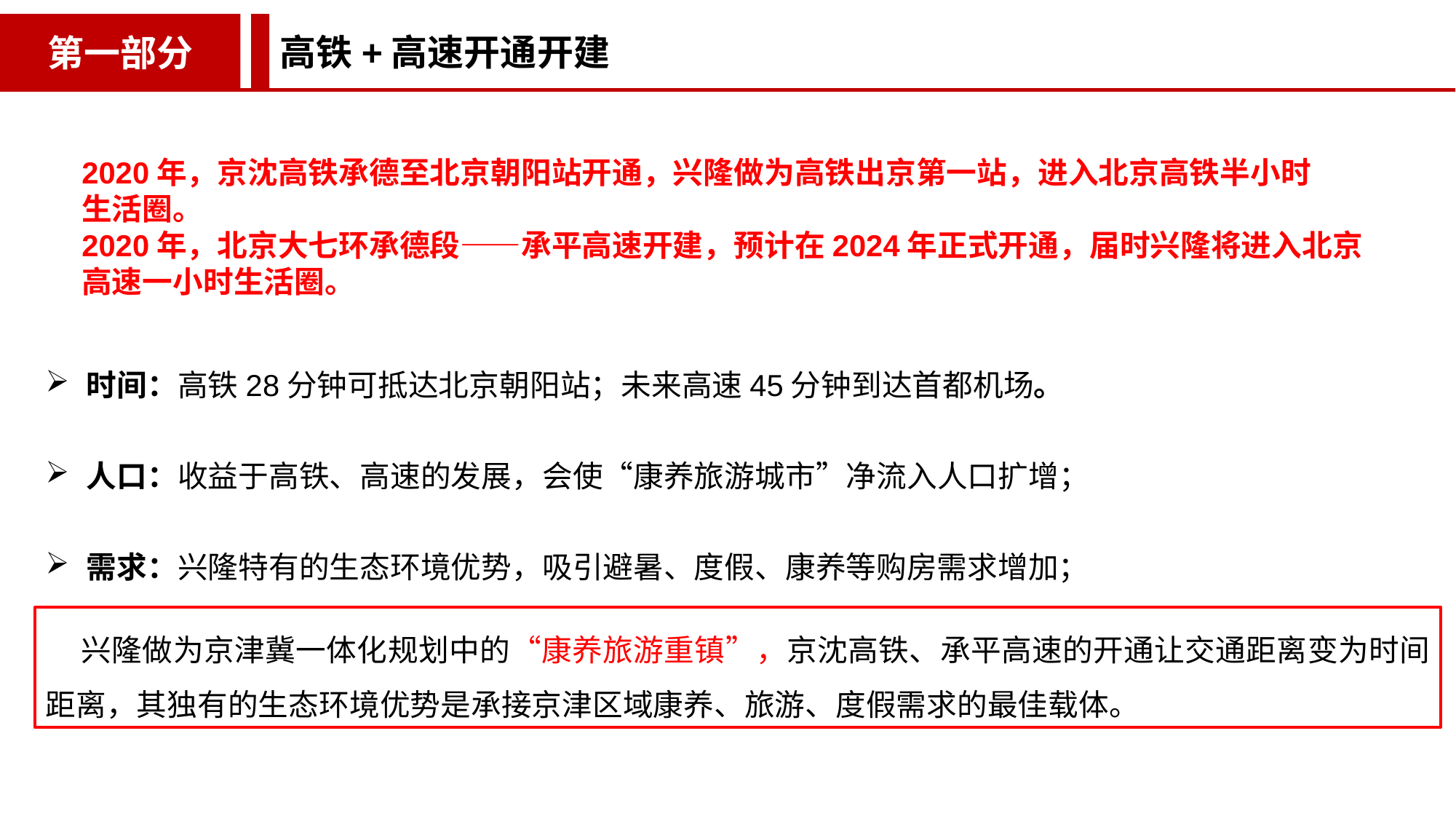

第一部分

高铁+高速开通开建
2020年，京沈高铁承德至北京朝阳站开通，兴隆做为高铁出京第一站，进入北京高铁半小时
生活圈。
2020年，北京大七环承德段——承平高速开建，预计在2024年正式开通，届时兴隆将进入北京
高速一小时生活圈。
时间：高铁28分钟可抵达北京朝阳站；未来高速45分钟到达首都机场。
人口：收益于高铁、高速的发展，会使“康养旅游城市”净流入人口扩增；
需求：兴隆特有的生态环境优势，吸引避暑、度假、康养等购房需求增加；
    兴隆做为京津冀一体化规划中的“康养旅游重镇”，京沈高铁、承平高速的开通让交通距离变为时间距离，其独有的生态环境优势是承接京津区域康养、旅游、度假需求的最佳载体。